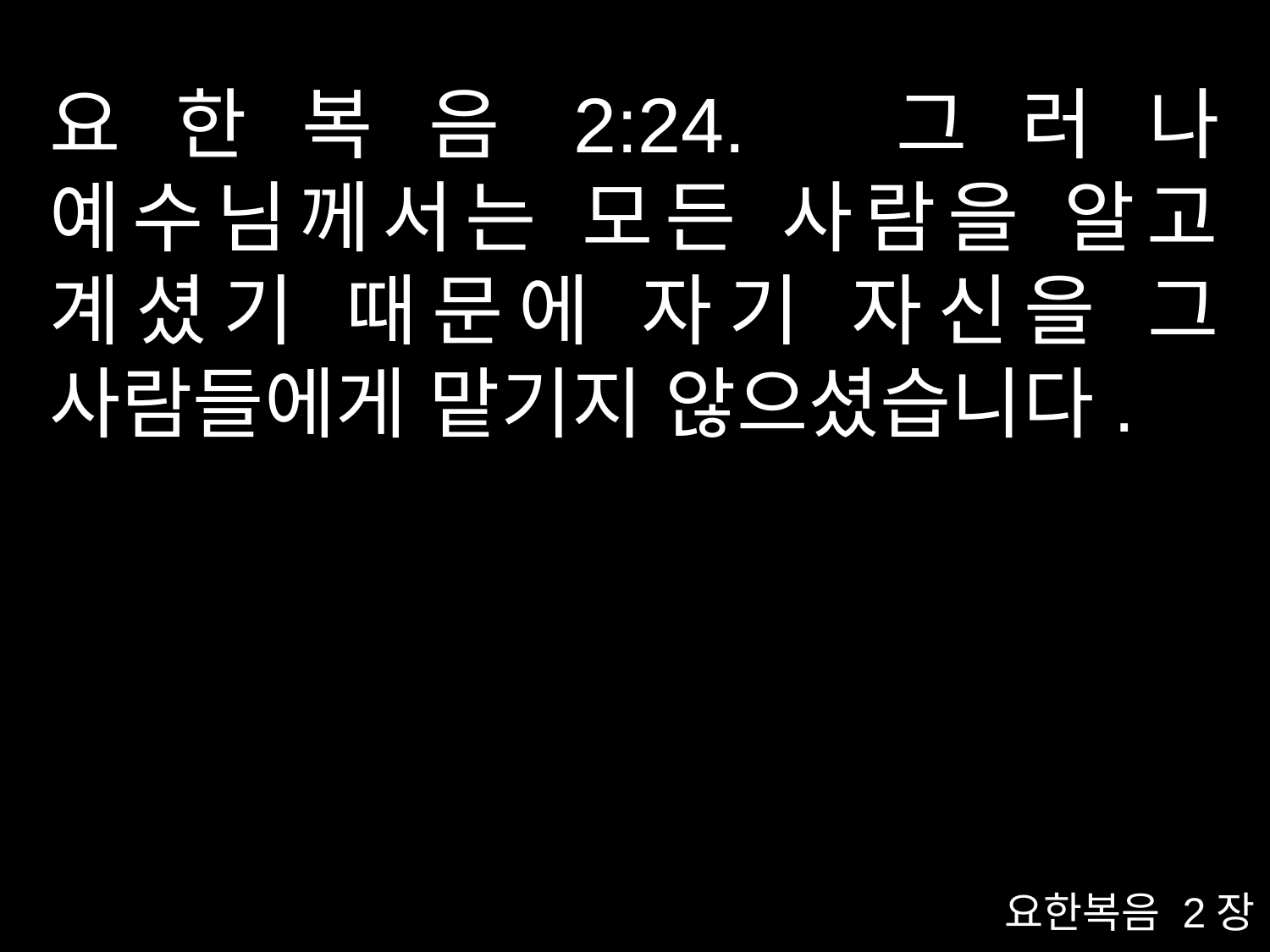

# 요한복음2:24. 그러나 예수님께서는 모든 사람을 알고 계셨기 때문에 자기 자신을 그 사람들에게 맡기지 않으셨습니다.
요한복음 2장